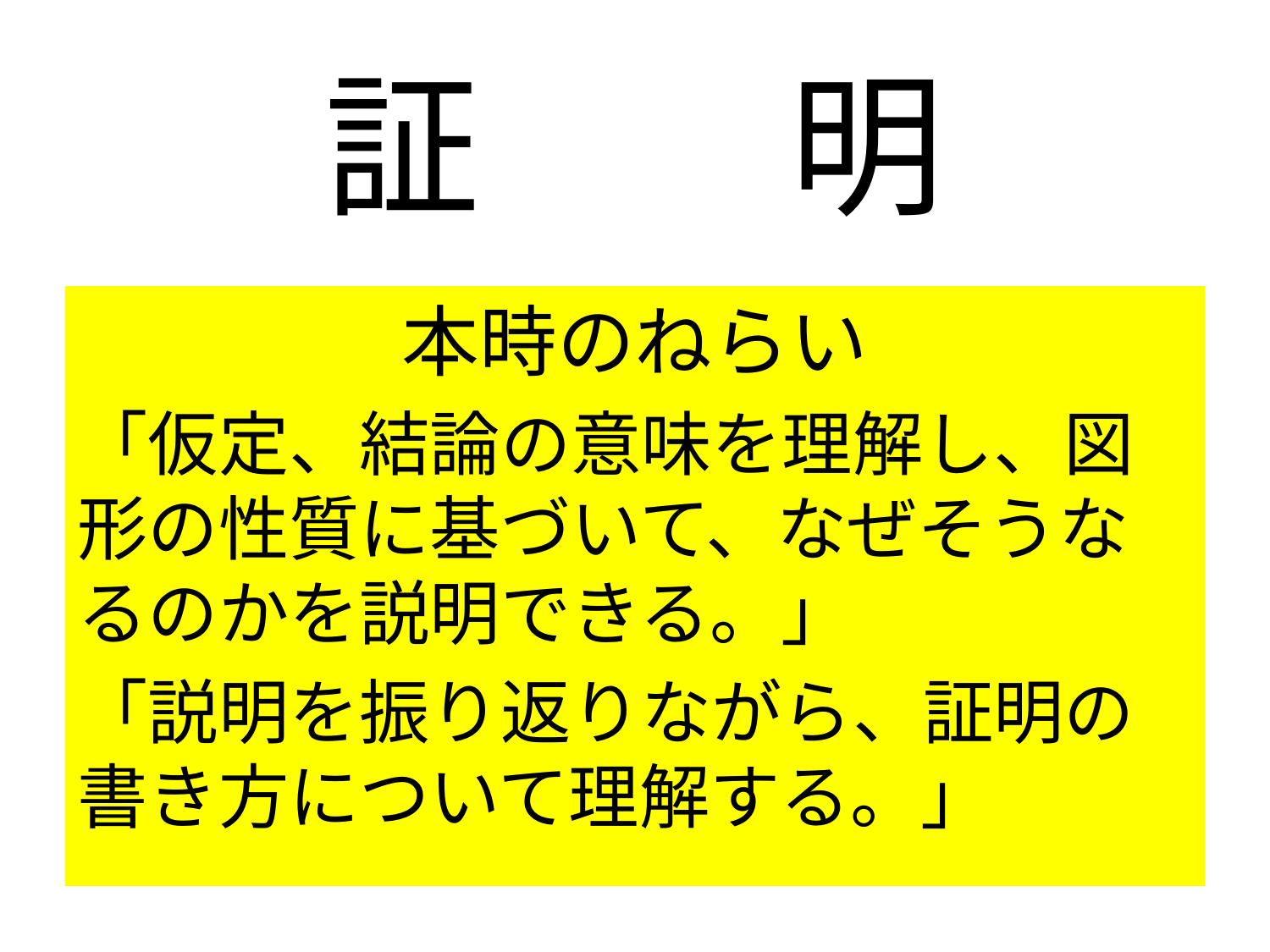

# 証　　明
本時のねらい
「仮定、結論の意味を理解し、図形の性質に基づいて、なぜそうなるのかを説明できる。」
「説明を振り返りながら、証明の書き方について理解する。」